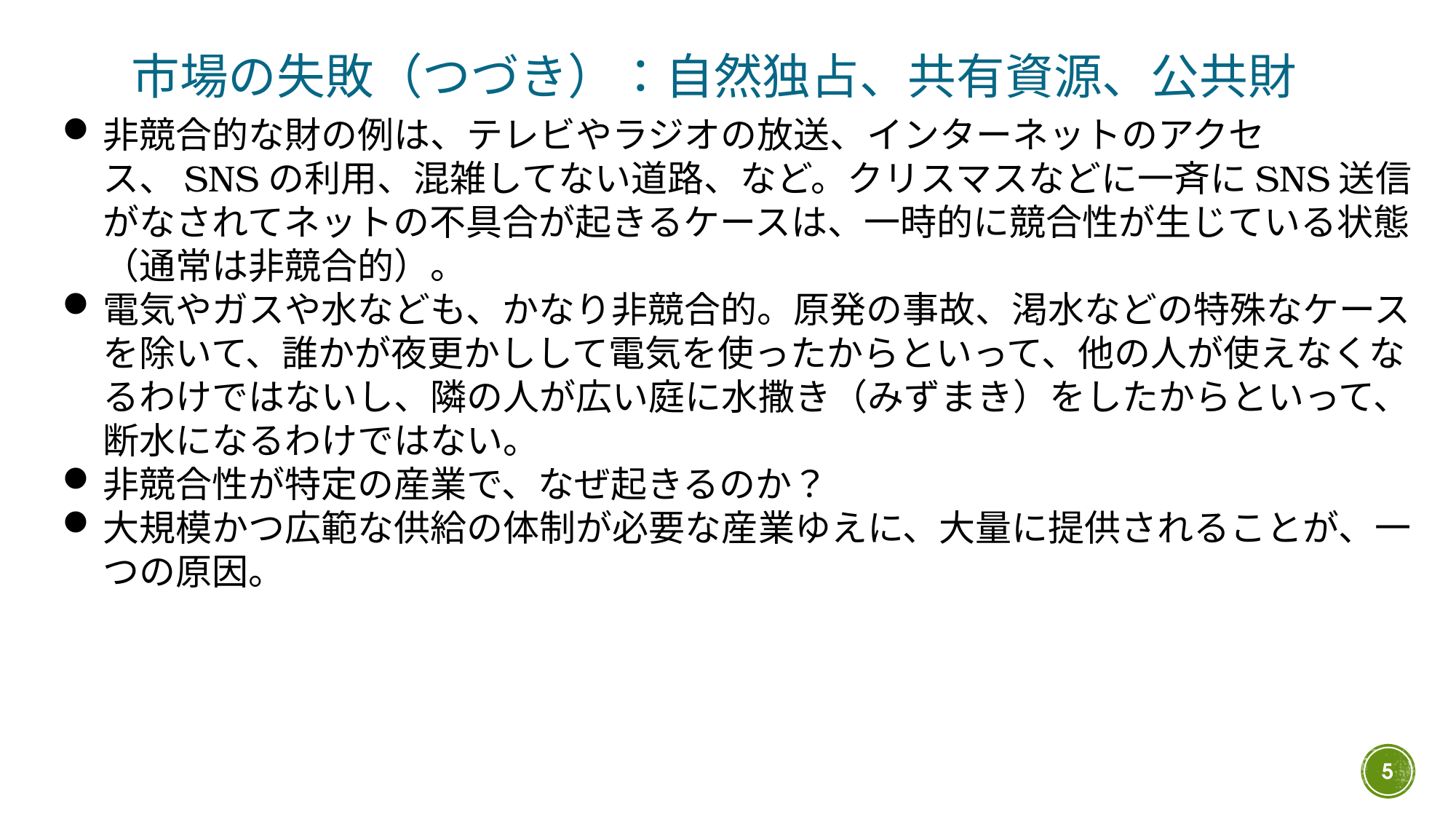

市場の失敗（つづき）：自然独占、共有資源、公共財
非競合的な財の例は、テレビやラジオの放送、インターネットのアクセス、SNSの利用、混雑してない道路、など。クリスマスなどに一斉にSNS送信がなされてネットの不具合が起きるケースは、一時的に競合性が生じている状態（通常は非競合的）。
電気やガスや水なども、かなり非競合的。原発の事故、渇水などの特殊なケースを除いて、誰かが夜更かしして電気を使ったからといって、他の人が使えなくなるわけではないし、隣の人が広い庭に水撒き（みずまき）をしたからといって、断水になるわけではない。
非競合性が特定の産業で、なぜ起きるのか？
大規模かつ広範な供給の体制が必要な産業ゆえに、大量に提供されることが、一つの原因。

5